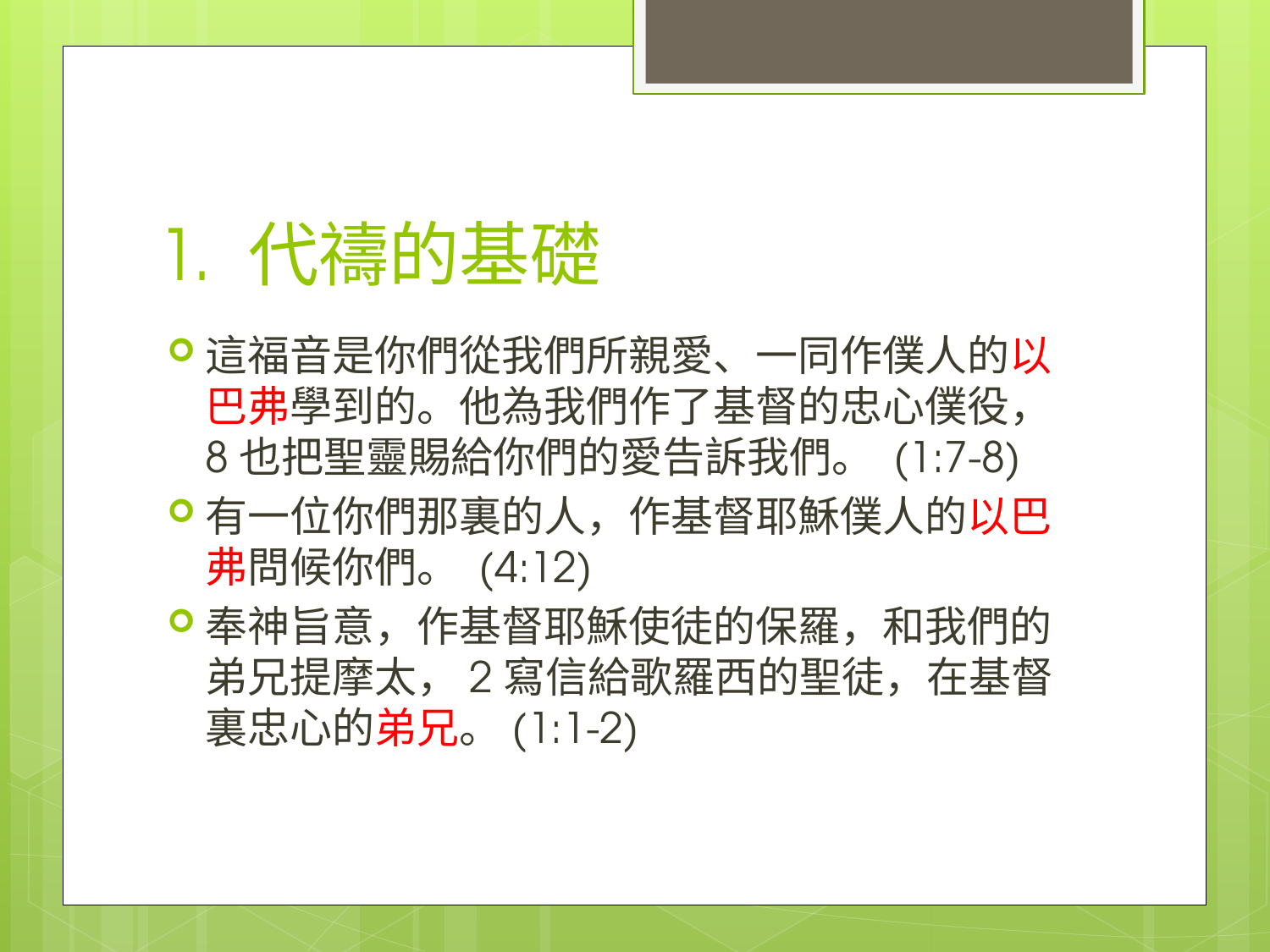

# 1. 代禱的基礎
這福音是你們從我們所親愛、一同作僕人的以巴弗學到的。他為我們作了基督的忠心僕役，8也把聖靈賜給你們的愛告訴我們。 (1:7-8)
有一位你們那裏的人，作基督耶穌僕人的以巴弗問候你們。 (4:12)
奉神旨意，作基督耶穌使徒的保羅，和我們的弟兄提摩太，2寫信給歌羅西的聖徒，在基督裏忠心的弟兄。(1:1-2)